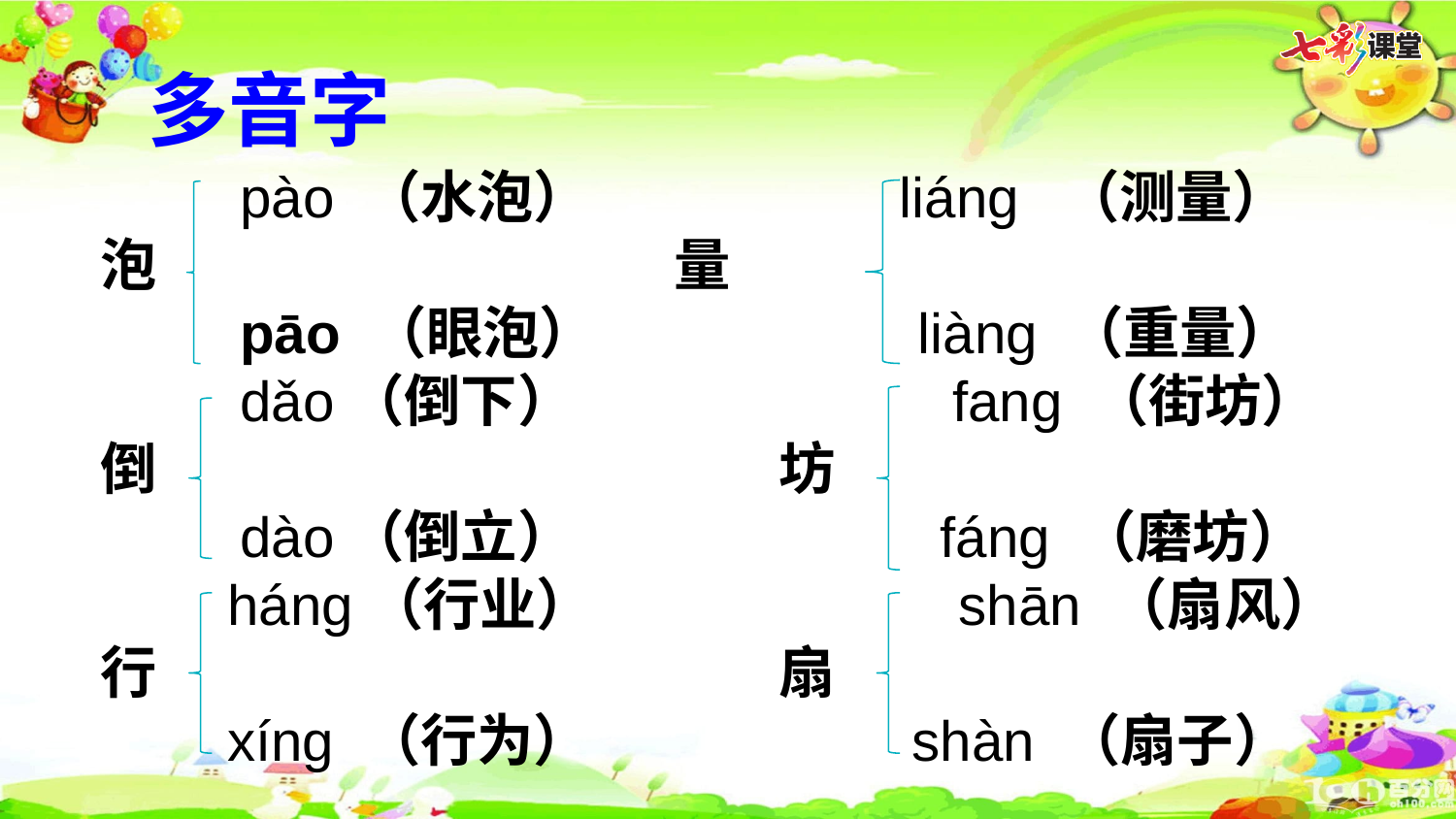

多音字
　　 pào （水泡） 　　　　　liáng  （测量）
泡　     　　　　　　　量
　　 pāo （眼泡） 　　　　　 liàng （重量）
　 　dǎo（倒下）　　 　　　　 fang （街坊）
倒　　　　　　　　　　　坊
　　 dào（倒立） 　　　　　　fáng （磨坊）
　　háng（行业）　　　　　　 shān （扇风）
行　　　　　　　　　　　扇
　　xíng （行为）  　　　　　shàn （扇子）